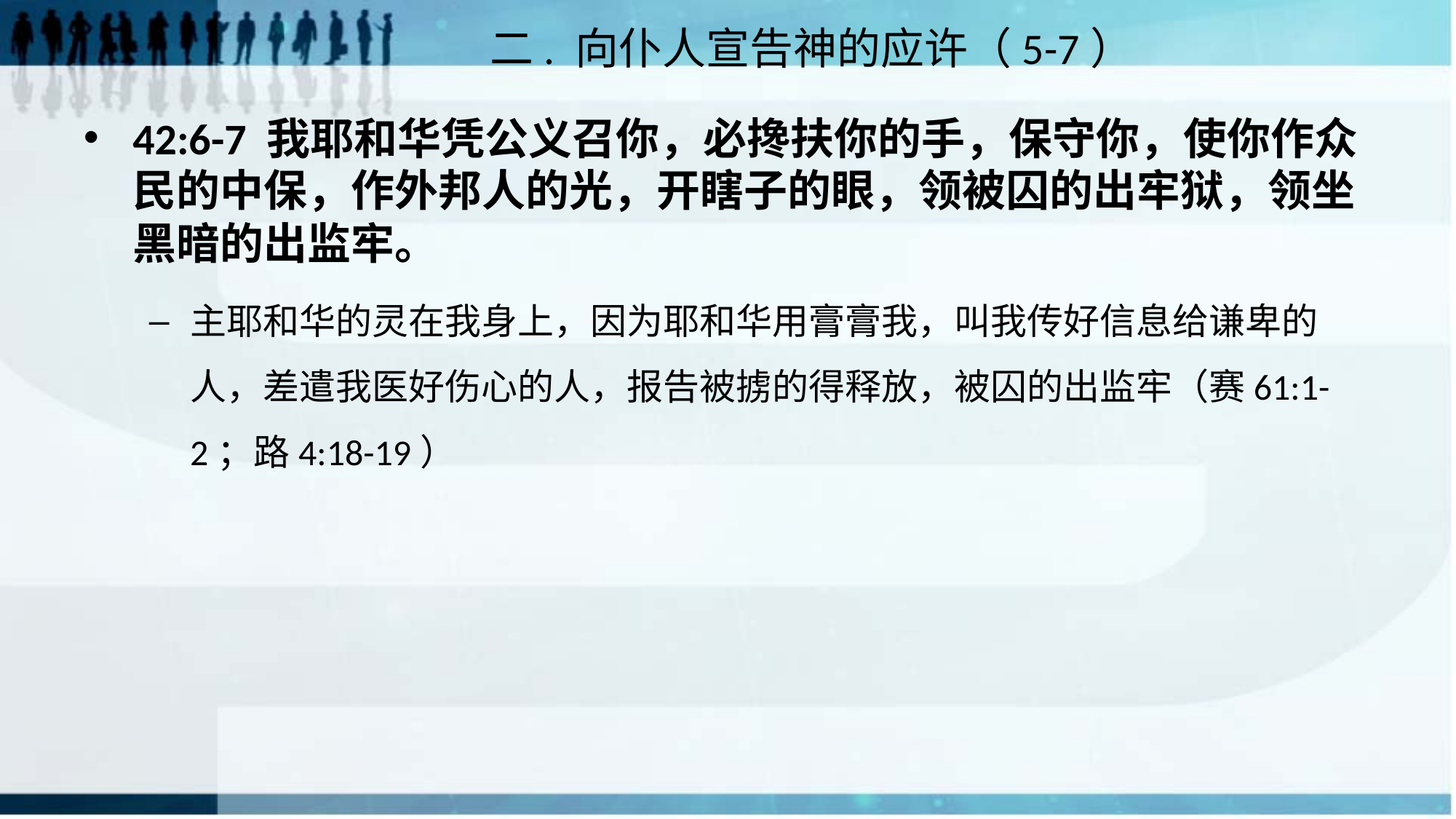

# 二. 向仆人宣告神的应许（5-7）
42:6-7 我耶和华凭公义召你，必搀扶你的手，保守你，使你作众民的中保，作外邦人的光，开瞎子的眼，领被囚的出牢狱，领坐黑暗的出监牢。
主耶和华的灵在我身上，因为耶和华用膏膏我，叫我传好信息给谦卑的人，差遣我医好伤心的人，报告被掳的得释放，被囚的出监牢（赛61:1-2；路4:18-19）